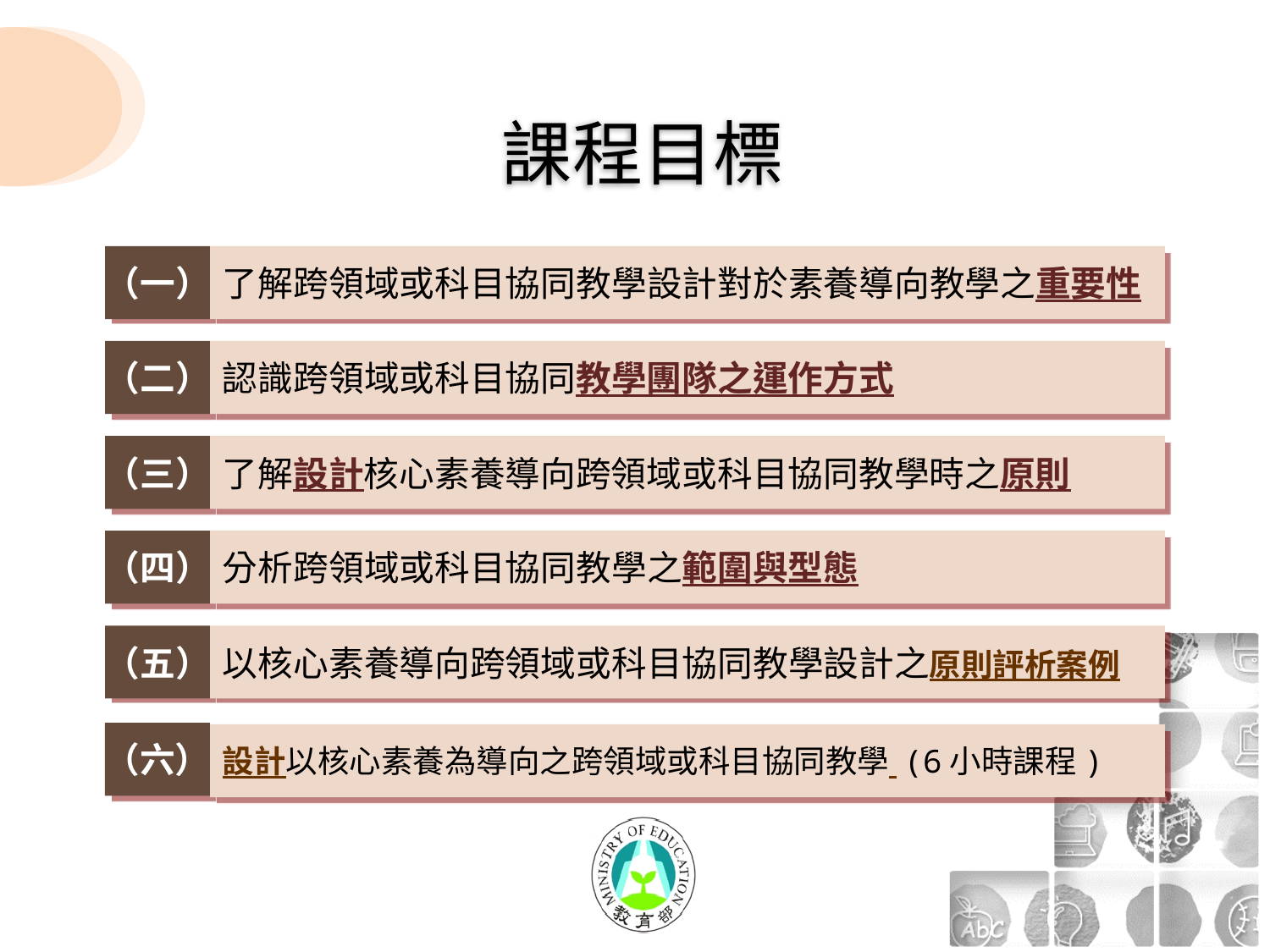

# 課程目標
（一）
了解跨領域或科目協同教學設計對於素養導向教學之重要性
（二）
認識跨領域或科目協同教學團隊之運作方式
（三）
了解設計核心素養導向跨領域或科目協同教學時之原則
（四）
分析跨領域或科目協同教學之範圍與型態
（五）
以核心素養導向跨領域或科目協同教學設計之原則評析案例
（六）
設計以核心素養為導向之跨領域或科目協同教學 (6小時課程)